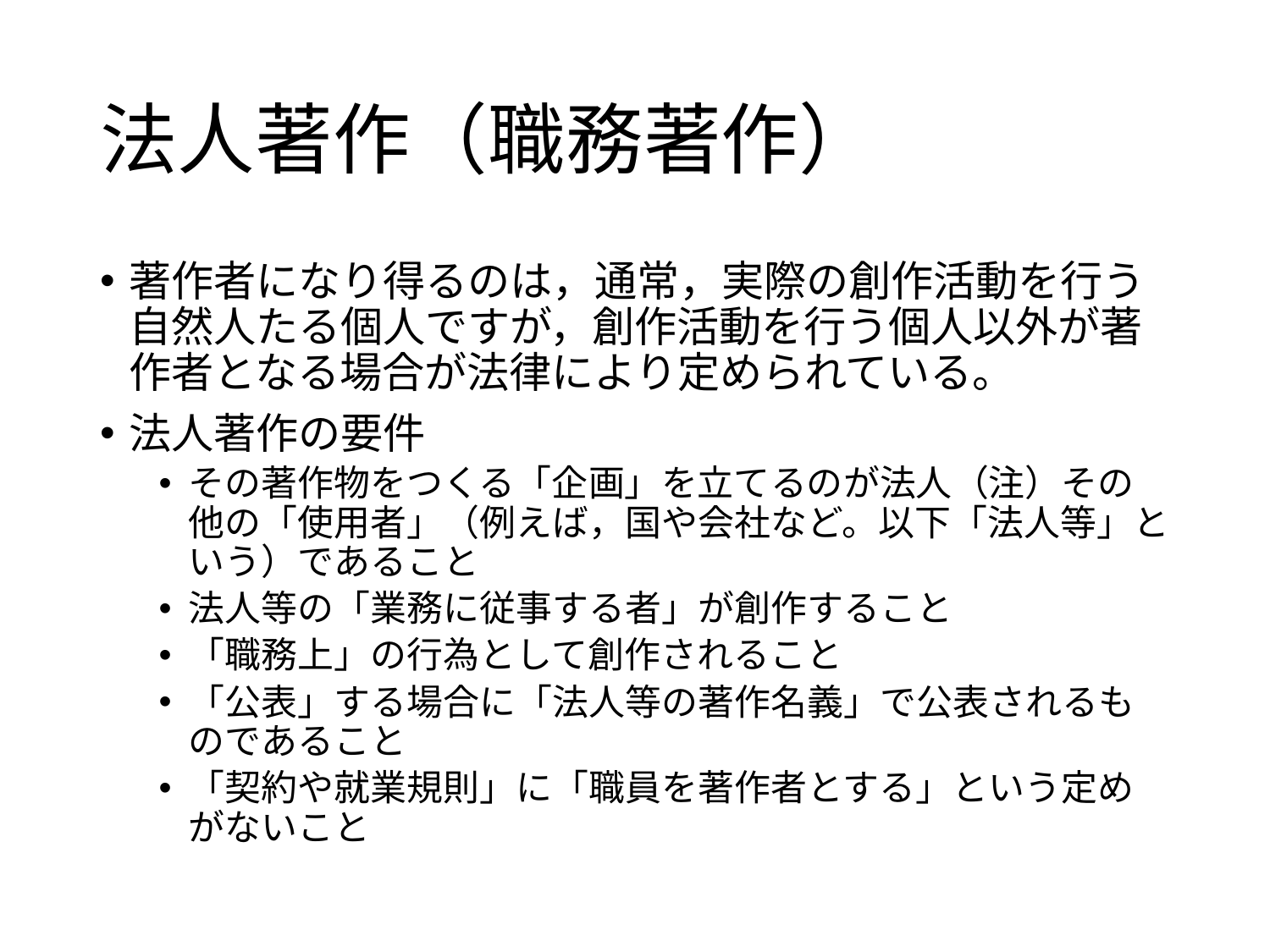

# 法人著作（職務著作）
著作者になり得るのは，通常，実際の創作活動を行う自然人たる個人ですが，創作活動を行う個人以外が著作者となる場合が法律により定められている。
法人著作の要件
その著作物をつくる「企画」を立てるのが法人（注）その他の「使用者」（例えば，国や会社など。以下「法人等」という）であること
法人等の「業務に従事する者」が創作すること
「職務上」の行為として創作されること
「公表」する場合に「法人等の著作名義」で公表されるものであること
「契約や就業規則」に「職員を著作者とする」という定めがないこと